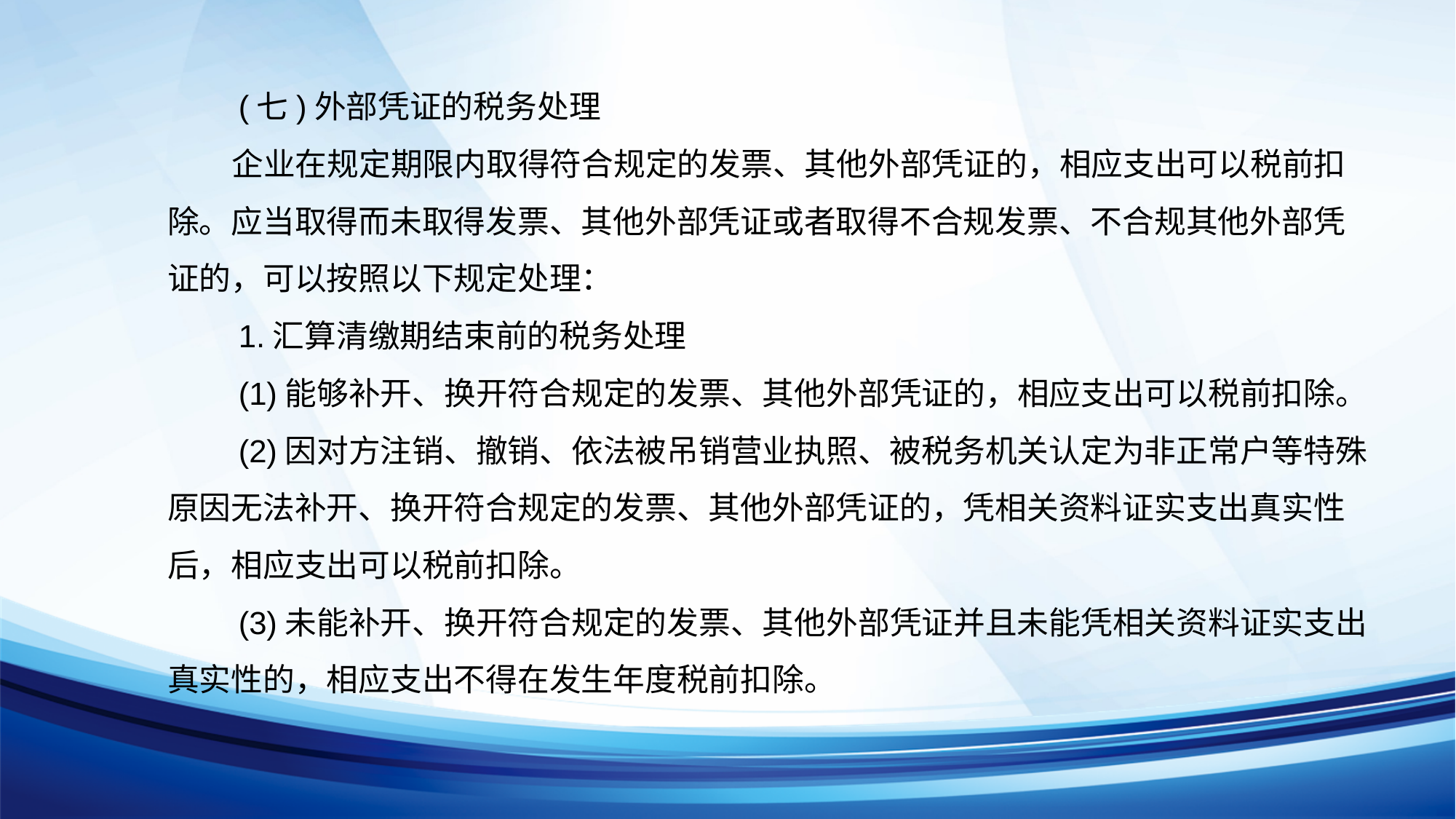

(七)外部凭证的税务处理
        企业在规定期限内取得符合规定的发票、其他外部凭证的，相应支出可以税前扣除。应当取得而未取得发票、其他外部凭证或者取得不合规发票、不合规其他外部凭证的，可以按照以下规定处理：
        1.汇算清缴期结束前的税务处理
        (1)能够补开、换开符合规定的发票、其他外部凭证的，相应支出可以税前扣除。
        (2)因对方注销、撤销、依法被吊销营业执照、被税务机关认定为非正常户等特殊原因无法补开、换开符合规定的发票、其他外部凭证的，凭相关资料证实支出真实性后，相应支出可以税前扣除。
        (3)未能补开、换开符合规定的发票、其他外部凭证并且未能凭相关资料证实支出真实性的，相应支出不得在发生年度税前扣除。